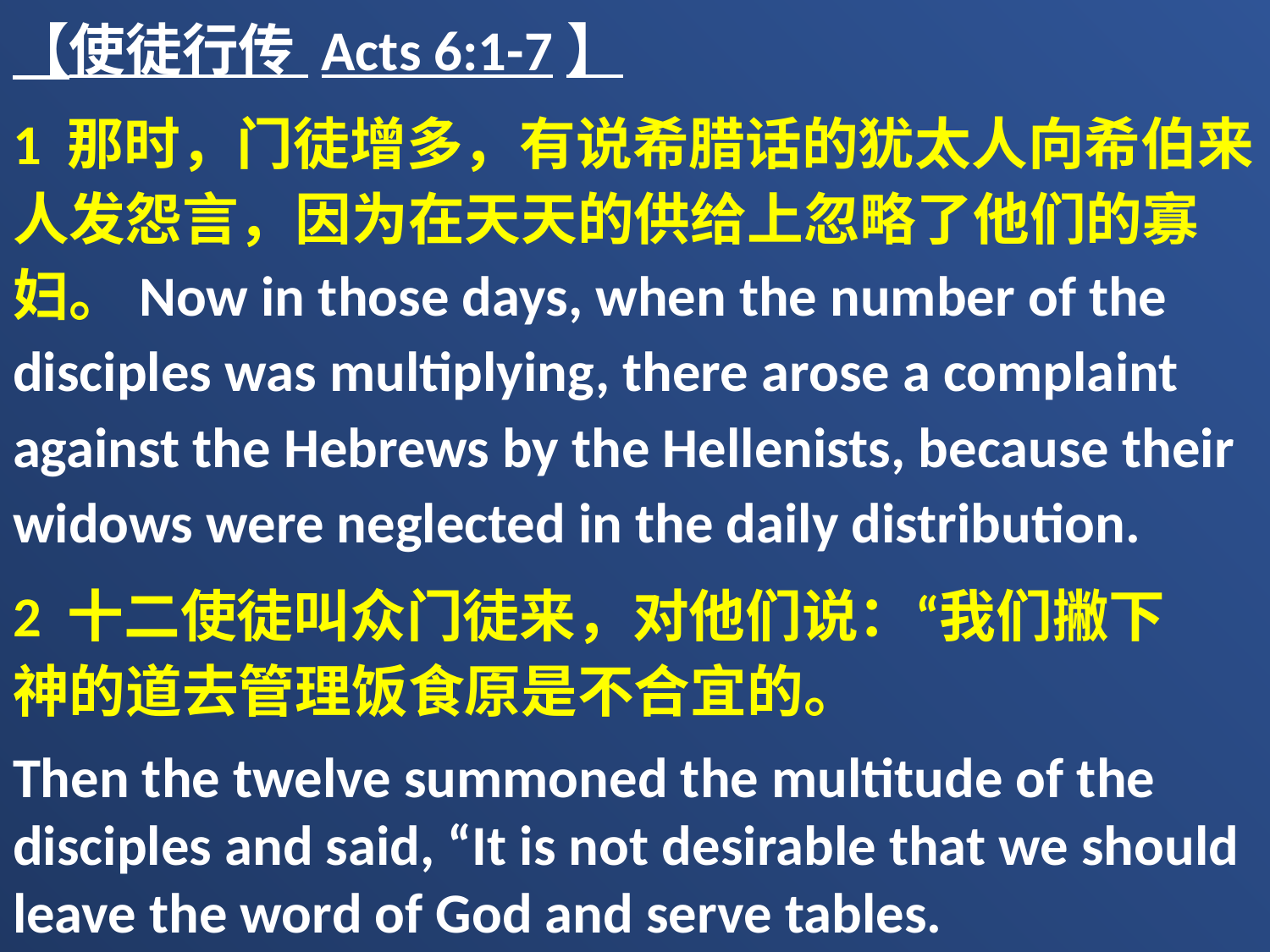

【使徒行传 Acts 6:1-7】
1 那时，门徒增多，有说希腊话的犹太人向希伯来人发怨言，因为在天天的供给上忽略了他们的寡妇。Now in those days, when the number of the disciples was multiplying, there arose a complaint against the Hebrews by the Hellenists, because their widows were neglected in the daily distribution.
2 十二使徒叫众门徒来，对他们说：“我们撇下　神的道去管理饭食原是不合宜的。
Then the twelve summoned the multitude of the disciples and said, “It is not desirable that we should leave the word of God and serve tables.